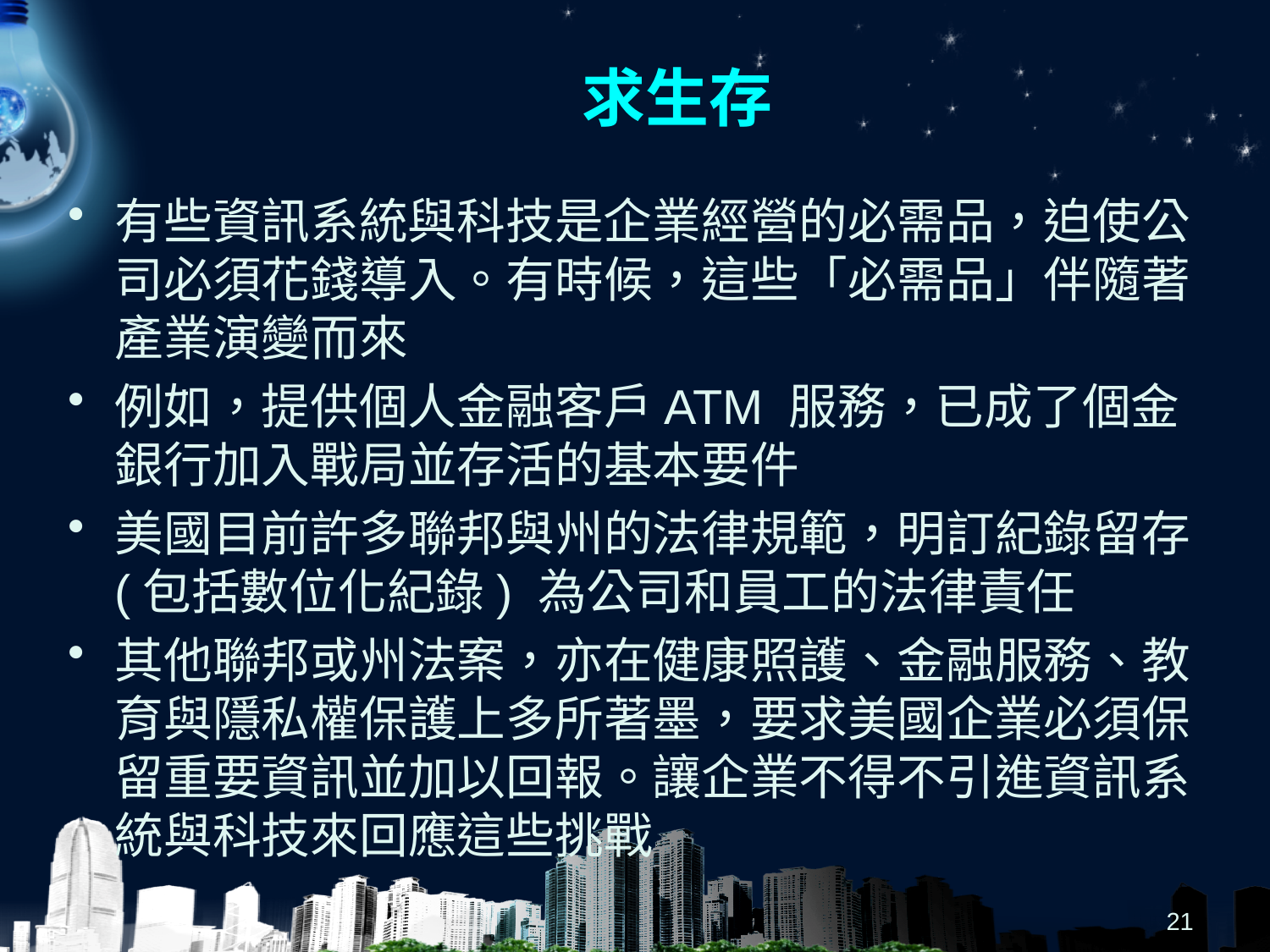

# 求生存
有些資訊系統與科技是企業經營的必需品，迫使公司必須花錢導入。有時候，這些「必需品」伴隨著產業演變而來
例如，提供個人金融客戶ATM 服務，已成了個金銀行加入戰局並存活的基本要件
美國目前許多聯邦與州的法律規範，明訂紀錄留存(包括數位化紀錄) 為公司和員工的法律責任
其他聯邦或州法案，亦在健康照護、金融服務、教育與隱私權保護上多所著墨，要求美國企業必須保留重要資訊並加以回報。讓企業不得不引進資訊系統與科技來回應這些挑戰
21